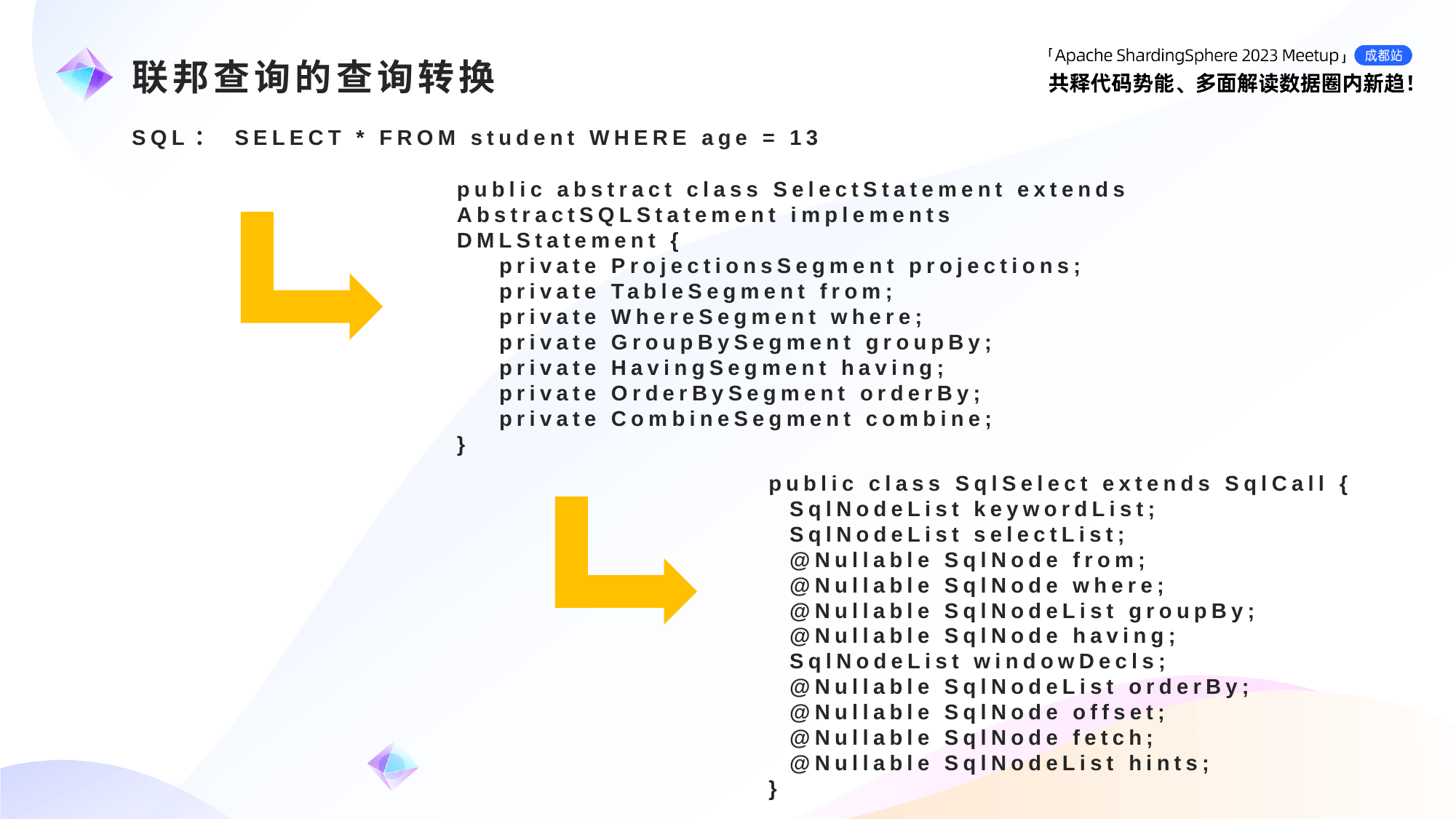

e7d195523061f1c0c2b73831c94a3edc981f60e396d3e182073EE1468018468A7F192AE5E5CD515B6C3125F8AF6E4EE646174E8CF0B46FD19828DCE8CDA3B3A044A74F0E769C5FA8CB87AB6FC303C8BA3785FAC64AF5424764E128FECAE4CC727650C04623638EBB0E38E204334561D5C6A1F0CAD760F6FBB7D9E209A4CCD06739B0CBDF42479AA5F56606813F7B2771
联邦查询的查询转换
SQL： SELECT * FROM student WHERE age = 13
public abstract class SelectStatement extends AbstractSQLStatement implements DMLStatement {
    private ProjectionsSegment projections;
    private TableSegment from;
    private WhereSegment where;
    private GroupBySegment groupBy;
    private HavingSegment having;
    private OrderBySegment orderBy;
    private CombineSegment combine;
}

public class SqlSelect extends SqlCall {
  SqlNodeList keywordList;
  SqlNodeList selectList;
  @Nullable SqlNode from;
  @Nullable SqlNode where;
  @Nullable SqlNodeList groupBy;
  @Nullable SqlNode having;
  SqlNodeList windowDecls;
  @Nullable SqlNodeList orderBy;
  @Nullable SqlNode offset;
  @Nullable SqlNode fetch;
  @Nullable SqlNodeList hints;
}